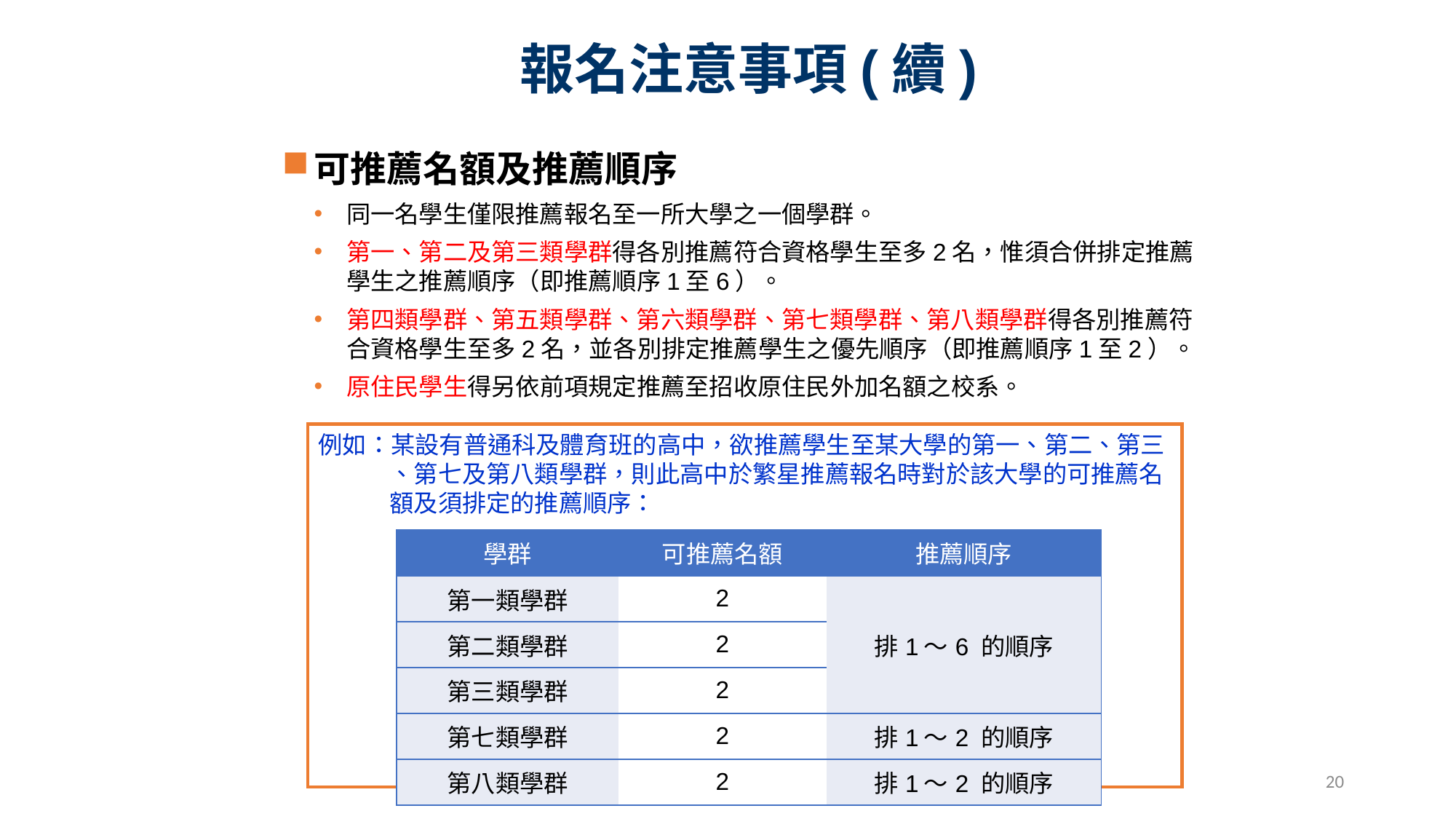

報名注意事項(續)
可推薦名額及推薦順序
同一名學生僅限推薦報名至一所大學之一個學群。
第一、第二及第三類學群得各別推薦符合資格學生至多2名，惟須合併排定推薦學生之推薦順序（即推薦順序1至6）。
第四類學群、第五類學群、第六類學群、第七類學群、第八類學群得各別推薦符合資格學生至多2名，並各別排定推薦學生之優先順序（即推薦順序1至2）。
原住民學生得另依前項規定推薦至招收原住民外加名額之校系。
例如：某設有普通科及體育班的高中，欲推薦學生至某大學的第一、第二、第三
            、第七及第八類學群，則此高中於繁星推薦報名時對於該大學的可推薦名
            額及須排定的推薦順序：

| 學群 | 可推薦名額 | 推薦順序 |
| --- | --- | --- |
| 第一類學群 | 2 | 排1～6 的順序 |
| 第二類學群 | 2 |  |
| 第三類學群 | 2 |  |
| 第七類學群 | 2 | 排1～2 的順序 |
| 第八類學群 | 2 | 排1～2 的順序 |
20